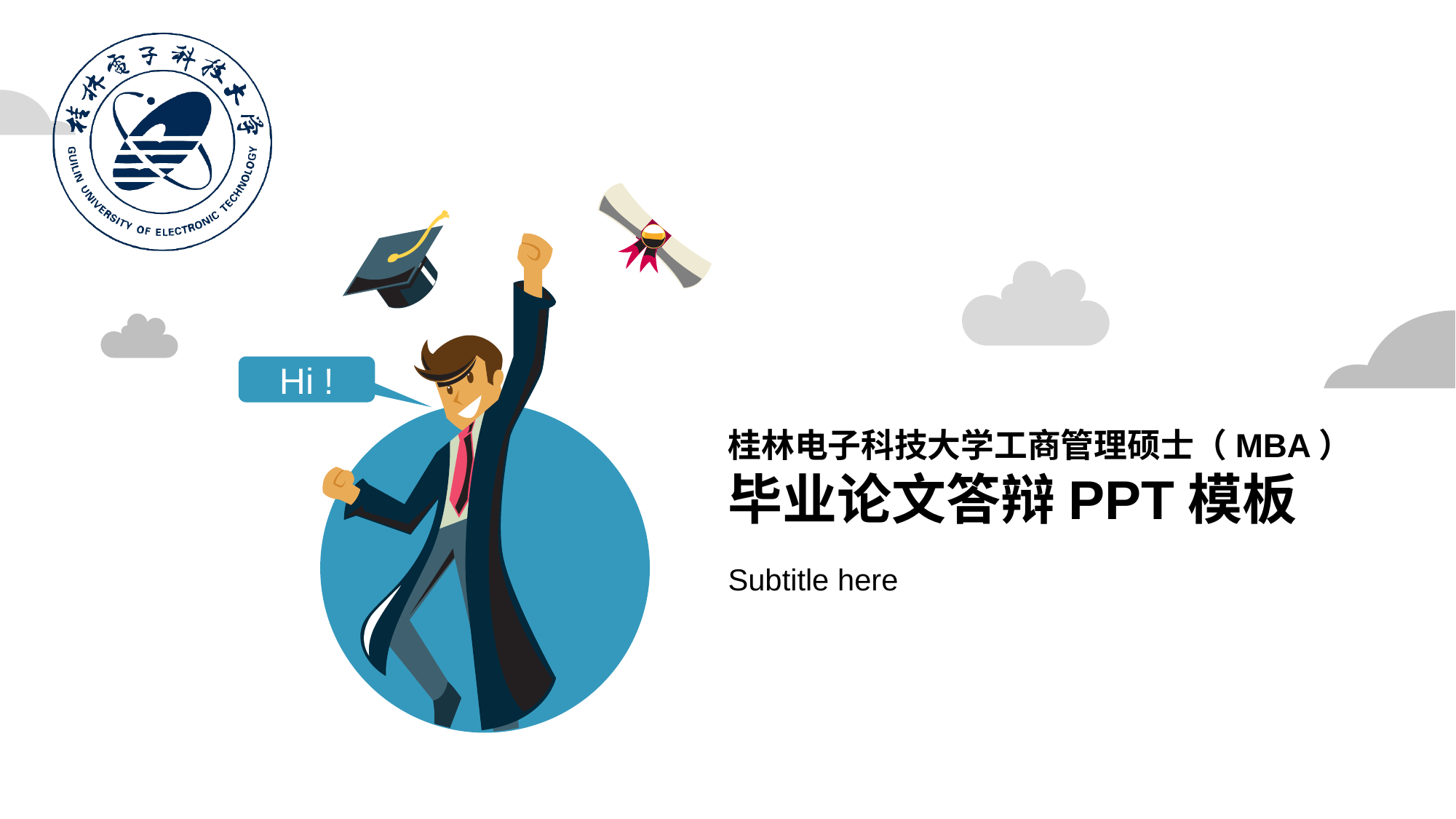

OUTLOOK
2018
Hi !
# 桂林电子科技大学工商管理硕士（MBA） 毕业论文答辩PPT模板
Subtitle here